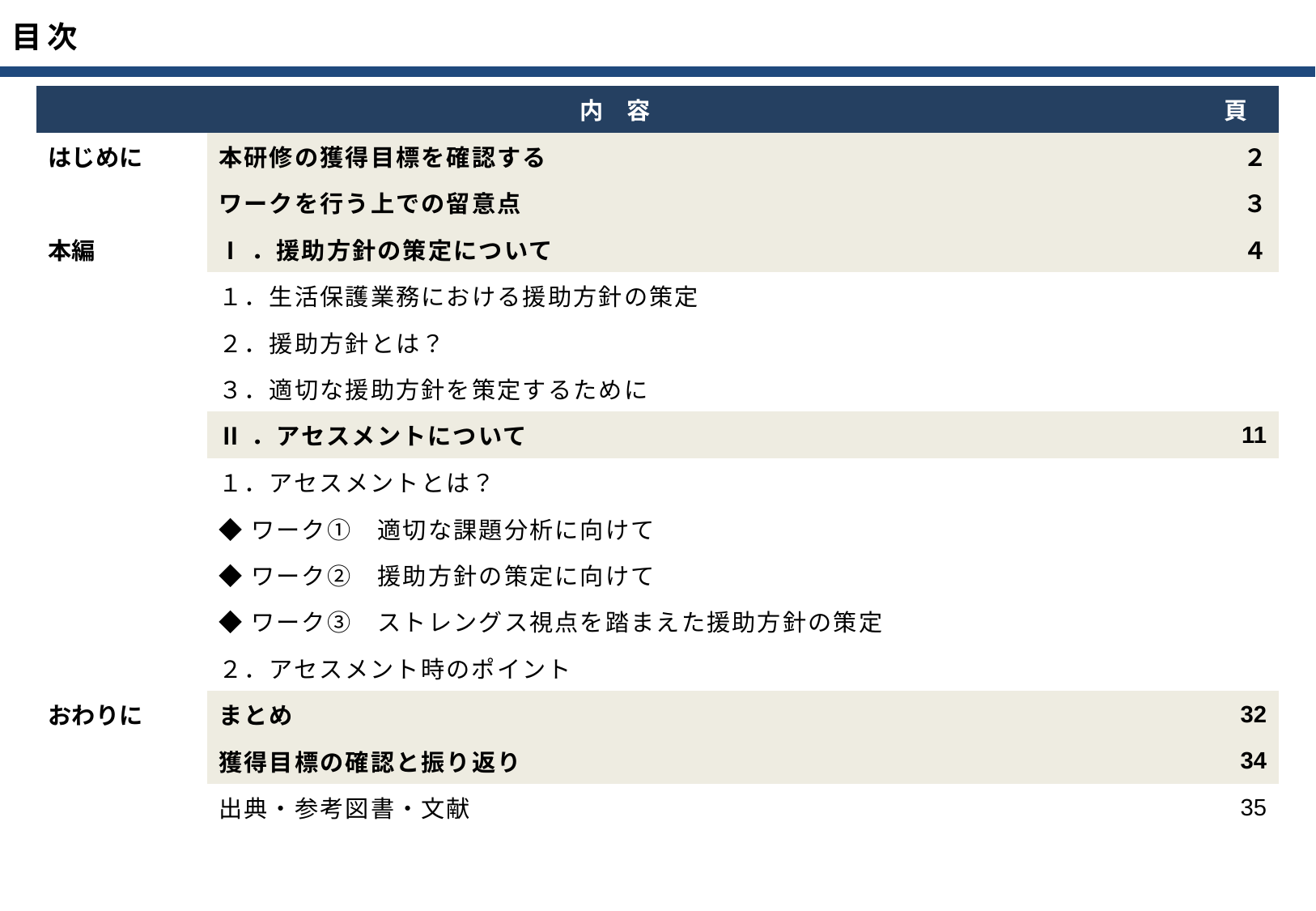

| 内　容 |  | 頁 |
| --- | --- | --- |
| はじめに | 本研修の獲得目標を確認する | ２ |
|  | ワークを行う上での留意点 | ３ |
| 本編 | Ⅰ．援助方針の策定について | ４ |
|  | １．生活保護業務における援助方針の策定 |  |
|  | ２．援助方針とは？ |  |
|  | ３．適切な援助方針を策定するために |  |
|  | Ⅱ．アセスメントについて | 11 |
|  | １．アセスメントとは？ |  |
|  | ◆ワーク①　適切な課題分析に向けて |  |
|  | ◆ワーク②　援助方針の策定に向けて |  |
|  | ◆ワーク③　ストレングス視点を踏まえた援助方針の策定 |  |
|  | ２．アセスメント時のポイント |  |
| おわりに | まとめ | 32 |
|  | 獲得目標の確認と振り返り | 34 |
|  | 出典・参考図書・文献 | 35 |